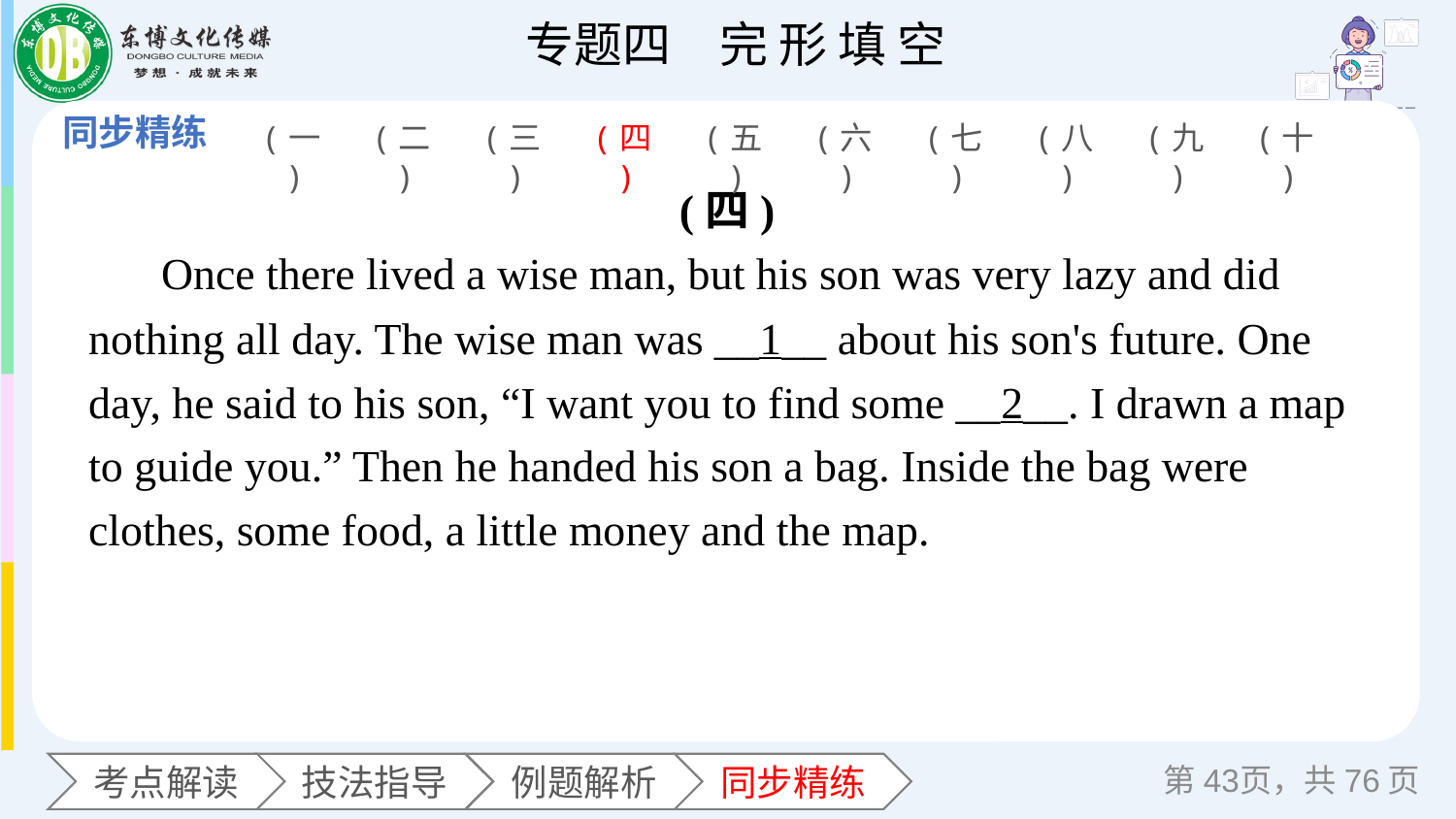

(一)
(二)
(三)
(四)
(五)
(六)
(七)
(八)
(九)
(十)
(四)
Once there lived a wise man, but his son was very lazy and did nothing all day. The wise man was __1__ about his son's future. One day, he said to his son, “I want you to find some __2__. I drawn a map to guide you.” Then he handed his son a bag. Inside the bag were clothes, some food, a little money and the map.
第43页，共76页